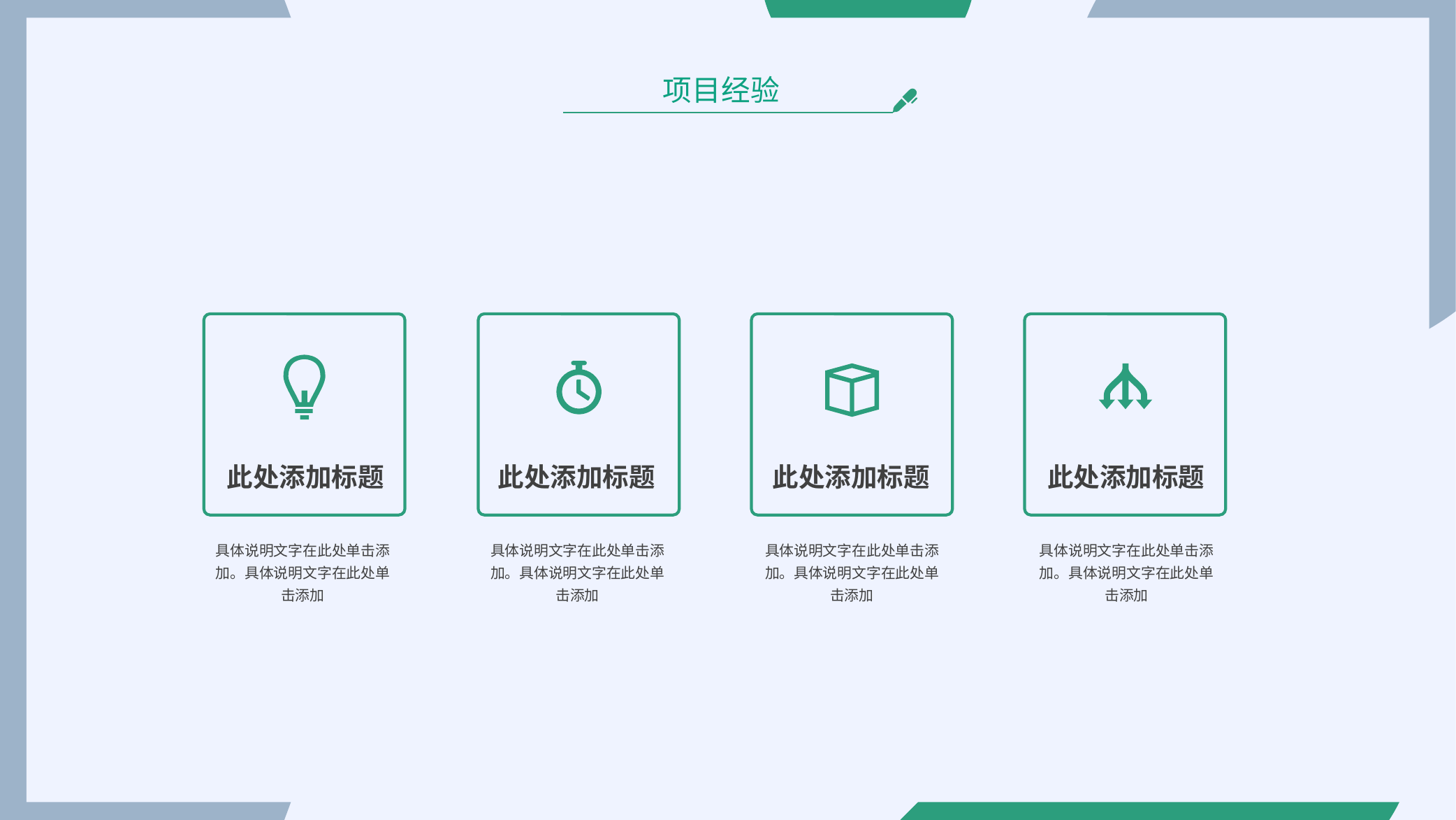

项目经验

此处添加标题

此处添加标题

此处添加标题

此处添加标题
具体说明文字在此处单击添加。具体说明文字在此处单击添加
具体说明文字在此处单击添加。具体说明文字在此处单击添加
具体说明文字在此处单击添加。具体说明文字在此处单击添加
具体说明文字在此处单击添加。具体说明文字在此处单击添加